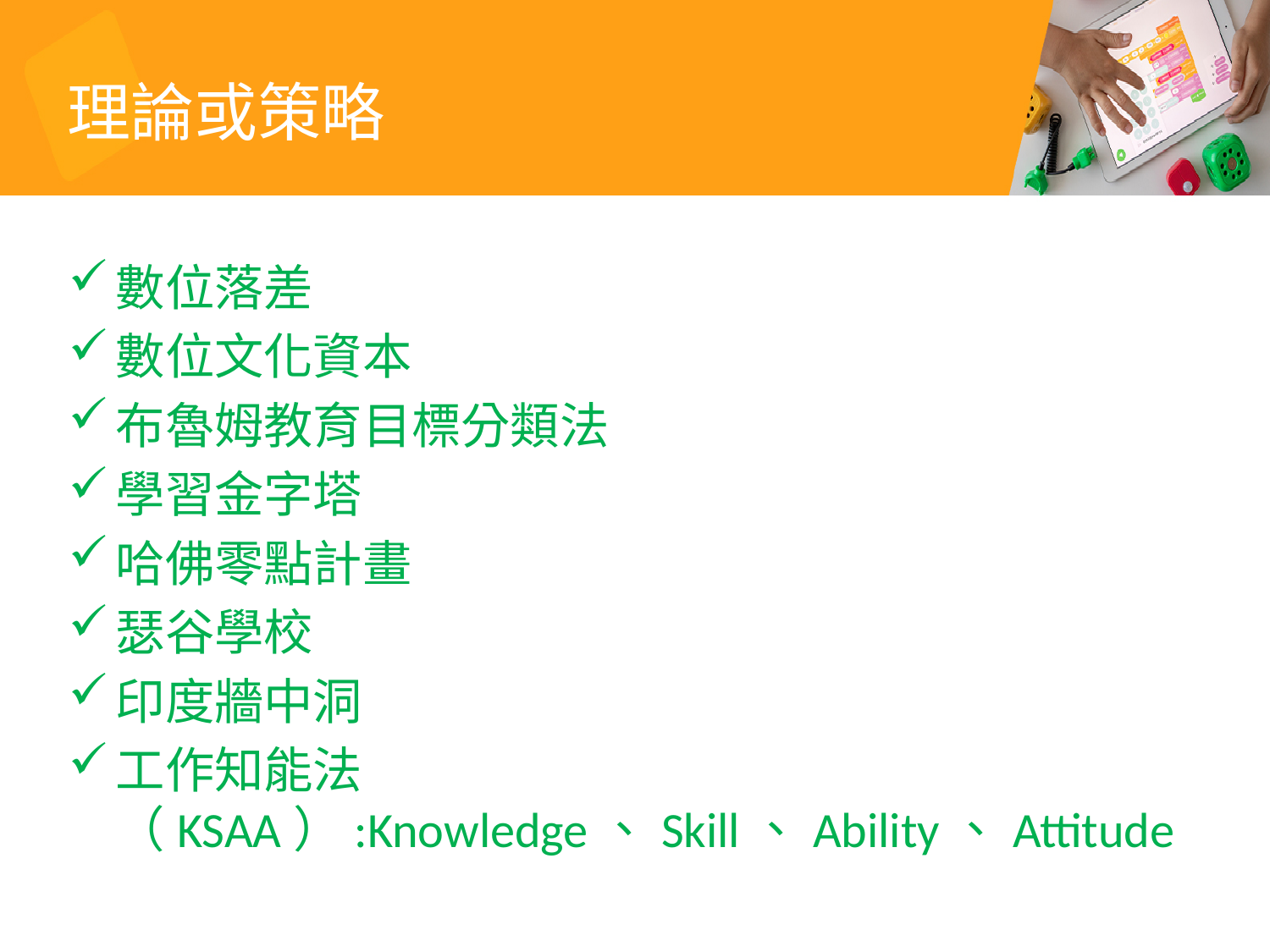

# 理論或策略
數位落差
數位文化資本
布魯姆教育目標分類法
學習金字塔
哈佛零點計畫
瑟谷學校
印度牆中洞
工作知能法（KSAA）:Knowledge、Skill、Ability、Attitude